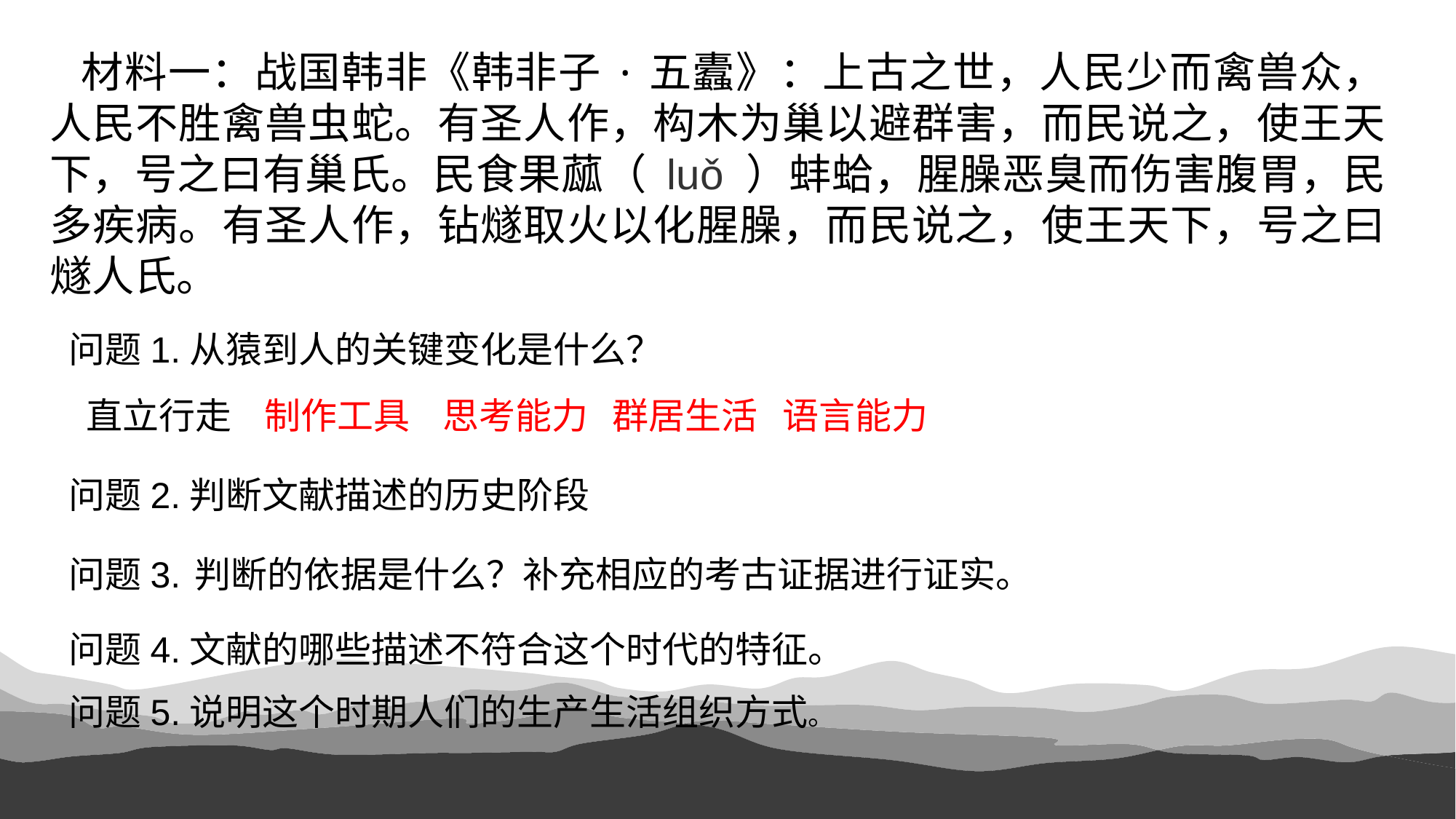

材料一：战国韩非《韩非子·五蠹》：上古之世，人民少而禽兽众，人民不胜禽兽虫蛇。有圣人作，构木为巢以避群害，而民说之，使王天下，号之曰有巢氏。民食果蓏（ luǒ ）蚌蛤，腥臊恶臭而伤害腹胃，民多疾病。有圣人作，钻燧取火以化腥臊，而民说之，使王天下，号之曰燧人氏。
问题1.从猿到人的关键变化是什么？
 直立行走    制作工具    思考能力   群居生活   语言能力
问题2.判断文献描述的历史阶段
问题3. 判断的依据是什么？补充相应的考古证据进行证实。
问题4.文献的哪些描述不符合这个时代的特征。

问题5.说明这个时期人们的生产生活组织方式。